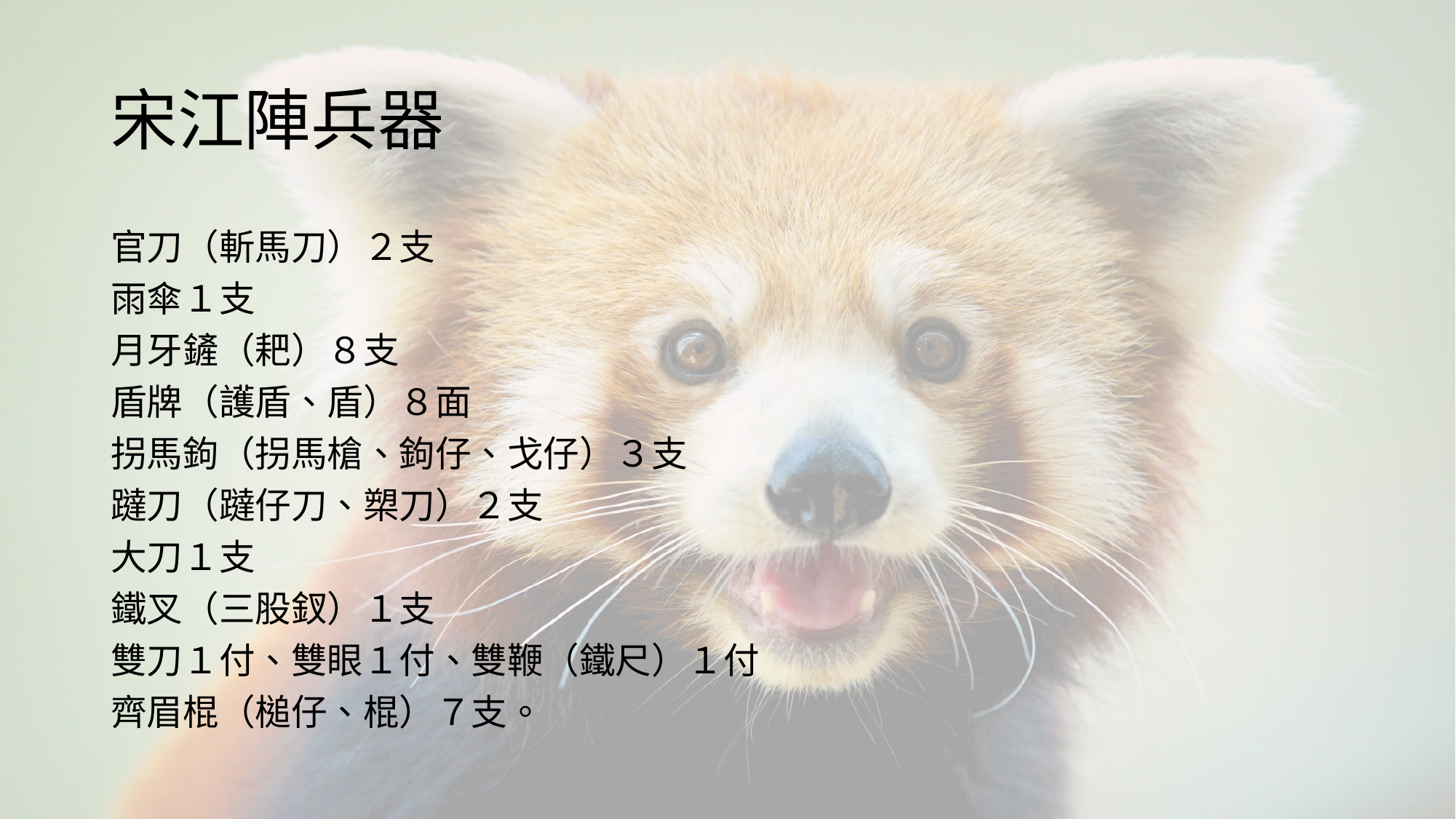

# 宋江陣兵器
官刀（斬馬刀）２支
雨傘１支
月牙鏟（耙）８支
盾牌（護盾、盾）８面
拐馬鉤（拐馬槍、鉤仔、戈仔）３支
躂刀（躂仔刀、槊刀）２支
大刀１支
鐵叉（三股釵）１支
雙刀１付、雙眼１付、雙鞭（鐵尺）１付
齊眉棍（槌仔、棍）７支。